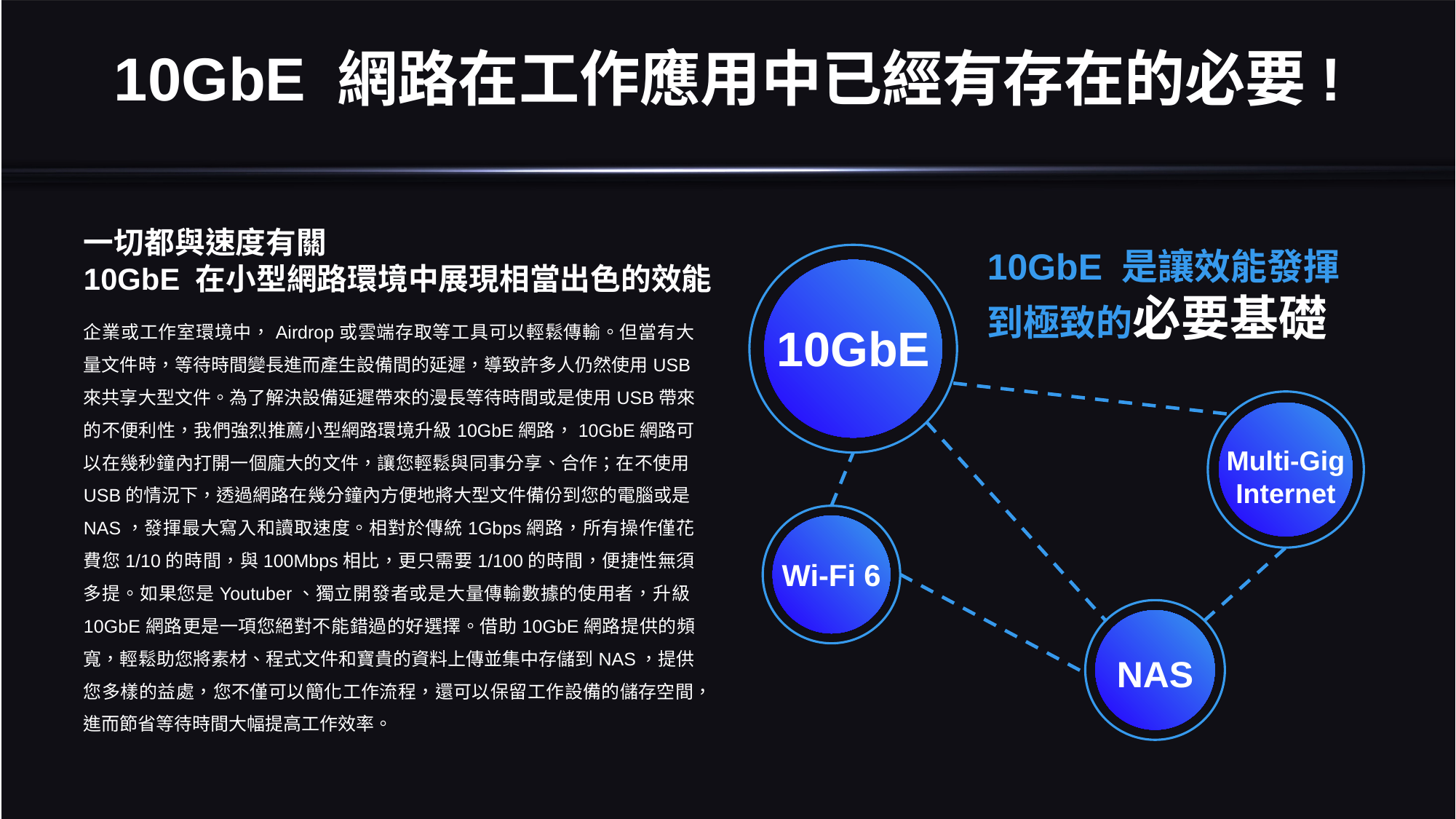

# 10GbE 網路在工作應用中已經有存在的必要!
一切都與速度有關
10GbE 在小型網路環境中展現相當出色的效能
10GbE 是讓效能發揮到極致的必要基礎

10GbE

Multi-Gig Internet

Wi-Fi 6

NAS
企業或工作室環境中，Airdrop或雲端存取等工具可以輕鬆傳輸。但當有大量文件時，等待時間變長進而產生設備間的延遲，導致許多人仍然使用USB來共享大型文件。為了解決設備延遲帶來的漫長等待時間或是使用USB帶來的不便利性，我們強烈推薦小型網路環境升級10GbE網路，10GbE網路可以在幾秒鐘內打開一個龐大的文件，讓您輕鬆與同事分享、合作；在不使用USB的情況下，透過網路在幾分鐘內方便地將大型文件備份到您的電腦或是NAS，發揮最大寫入和讀取速度。相對於傳統1Gbps網路，所有操作僅花費您1/10的時間，與100Mbps相比，更只需要1/100的時間，便捷性無須多提。如果您是Youtuber、獨立開發者或是大量傳輸數據的使用者，升級10GbE網路更是一項您絕對不能錯過的好選擇。借助10GbE網路提供的頻寬，輕鬆助您將素材、程式文件和寶貴的資料上傳並集中存儲到NAS，提供您多樣的益處，您不僅可以簡化工作流程，還可以保留工作設備的儲存空間，進而節省等待時間大幅提高工作效率。